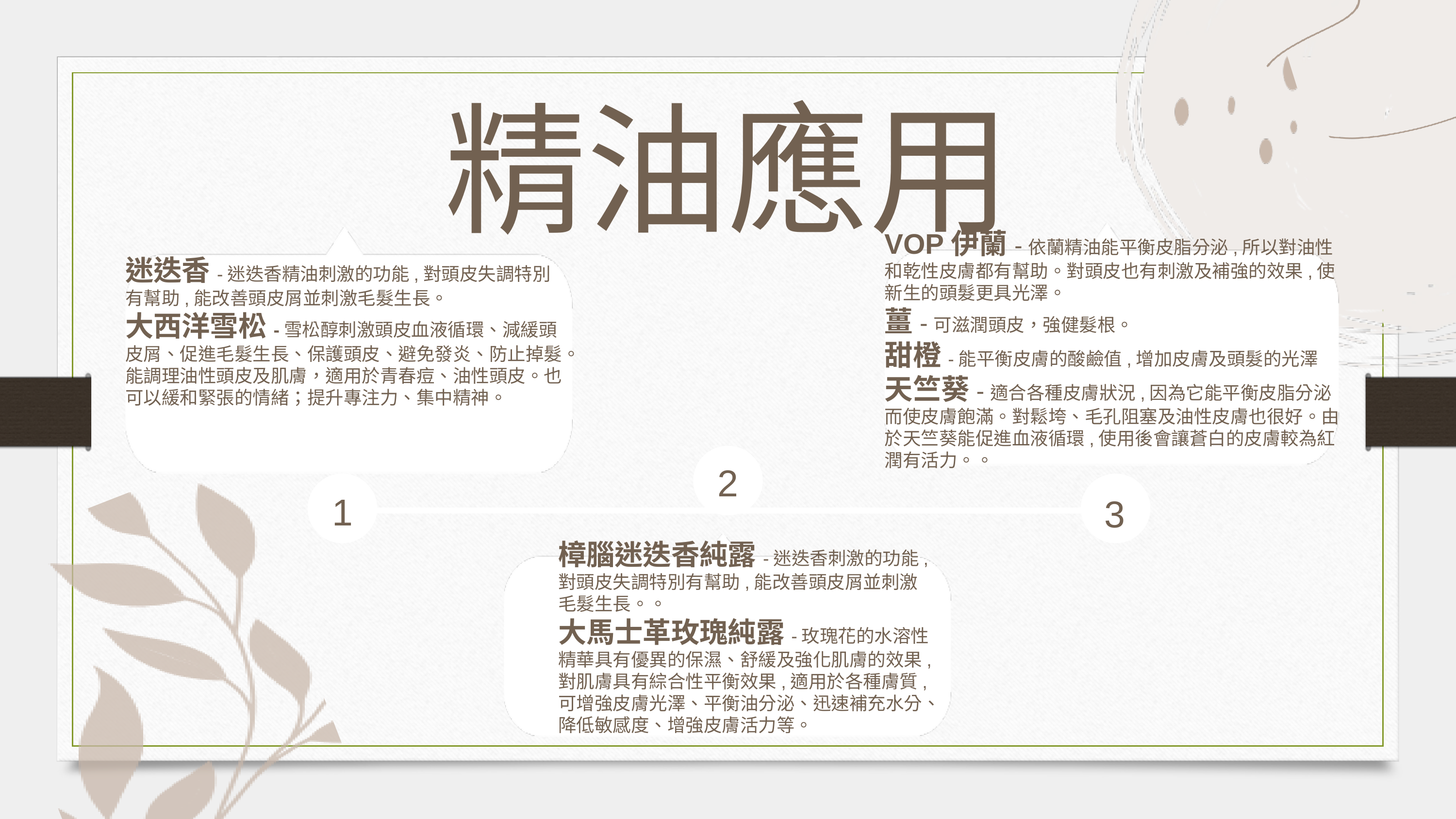

精油應用

VOP伊蘭-依蘭精油能平衡皮脂分泌,所以對油性和乾性皮膚都有幫助。對頭皮也有刺激及補強的效果,使新生的頭髮更具光澤。
薑-可滋潤頭皮，強健髮根。
甜橙-能平衡皮膚的酸鹼值,增加皮膚及頭髮的光澤
天竺葵-適合各種皮膚狀況,因為它能平衡皮脂分泌而使皮膚飽滿。對鬆垮、毛孔阻塞及油性皮膚也很好。由於天竺葵能促進血液循環,使用後會讓蒼白的皮膚較為紅潤有活力。。

迷迭香-迷迭香精油刺激的功能,對頭皮失調特別有幫助,能改善頭皮屑並刺激毛髮生長。
大西洋雪松-雪松醇刺激頭皮血液循環、減緩頭皮屑、促進毛髮生長、保護頭皮、避免發炎、防止掉髮。能調理油性頭皮及肌膚，適用於青春痘、油性頭皮。也可以緩和緊張的情緒；提升專注力、集中精神。

2

1
3

樟腦迷迭香純露-迷迭香刺激的功能,對頭皮失調特別有幫助,能改善頭皮屑並刺激毛髮生長。。
大馬士革玫瑰純露-玫瑰花的水溶性精華具有優異的保濕、舒緩及強化肌膚的效果,對肌膚具有綜合性平衡效果,適用於各種膚質,可增強皮膚光澤、平衡油分泌、迅速補充水分、降低敏感度、增強皮膚活力等。